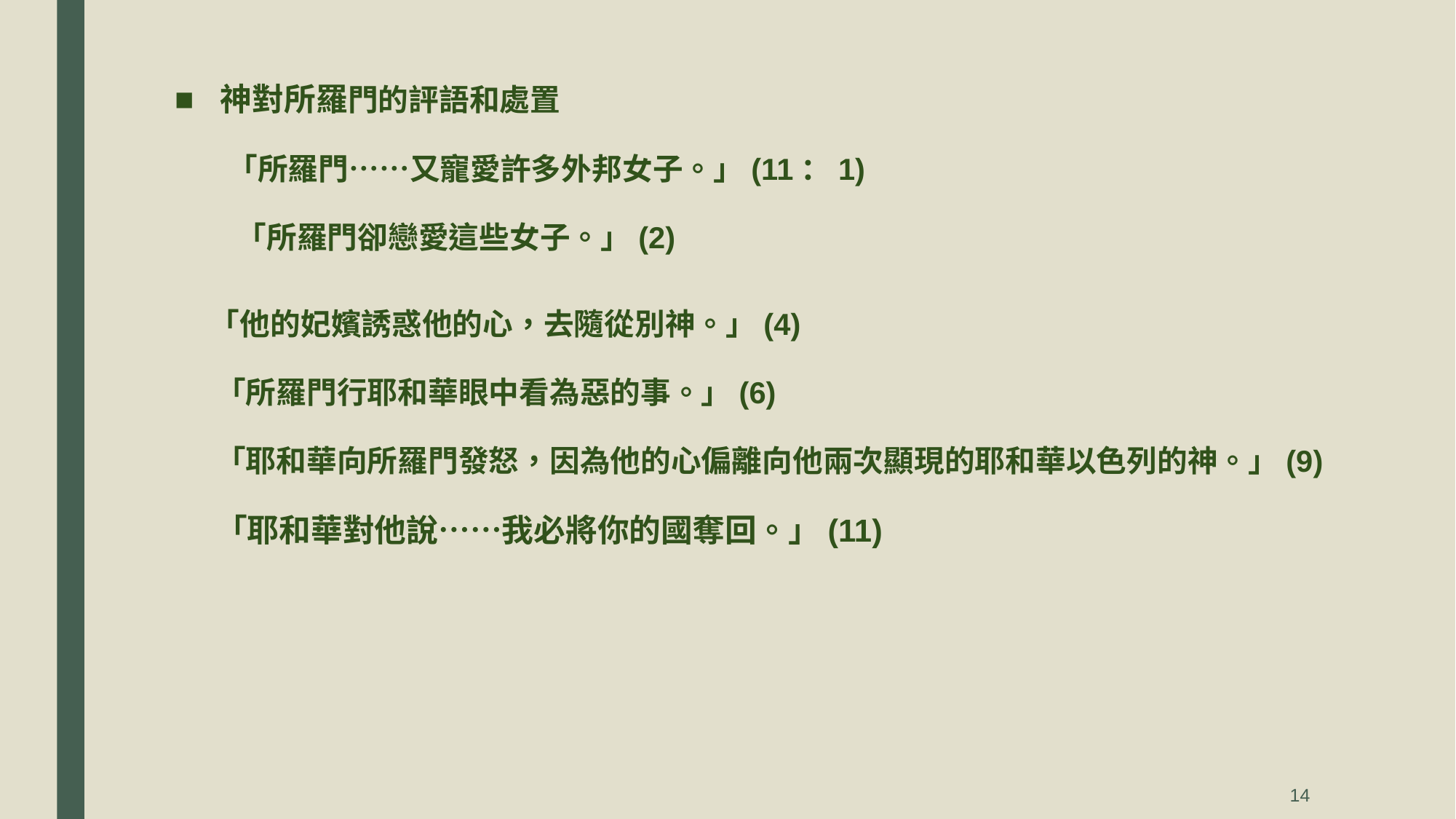

神對所羅門的評語和處置
 「所羅門……又寵愛許多外邦女子。」(11：1)
 「所羅門卻戀愛這些女子。」(2)
    「他的妃嬪誘惑他的心，去隨從別神。」(4)
    「所羅門行耶和華眼中看為惡的事。」(6)
    「耶和華向所羅門發怒，因為他的心偏離向他兩次顯現的耶和華以色列的神。」(9)
    「耶和華對他說……我必將你的國奪回。」(11)

14